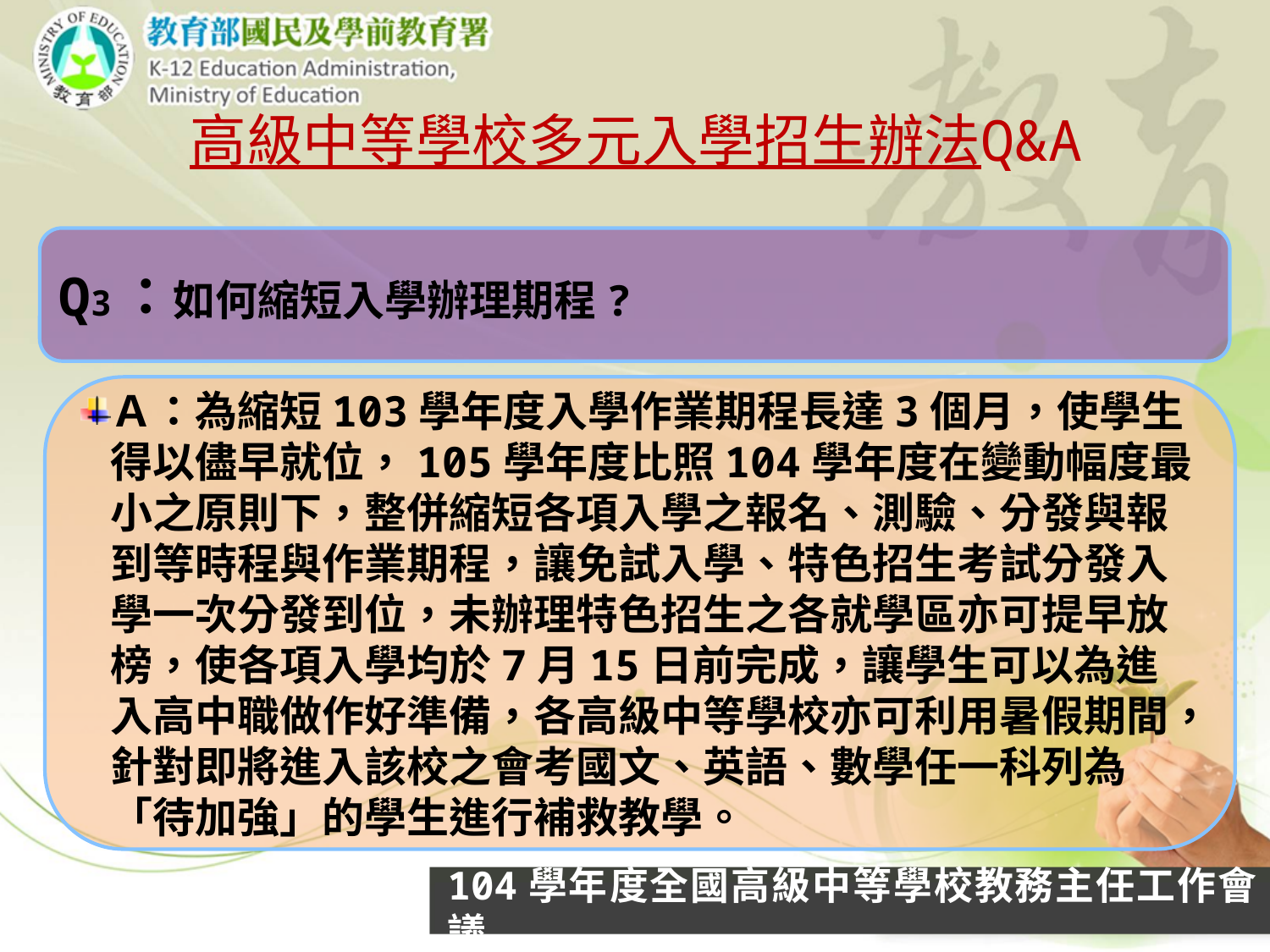

# 高級中等學校多元入學招生辦法Q&A
Q3：如何縮短入學辦理期程?
Ａ：為縮短103學年度入學作業期程長達3個月，使學生得以儘早就位，105學年度比照104學年度在變動幅度最小之原則下，整併縮短各項入學之報名、測驗、分發與報到等時程與作業期程，讓免試入學、特色招生考試分發入學一次分發到位，未辦理特色招生之各就學區亦可提早放榜，使各項入學均於7月15日前完成，讓學生可以為進入高中職做作好準備，各高級中等學校亦可利用暑假期間，針對即將進入該校之會考國文、英語、數學任一科列為「待加強」的學生進行補救教學。
104學年度全國高級中等學校教務主任工作會議
8
8